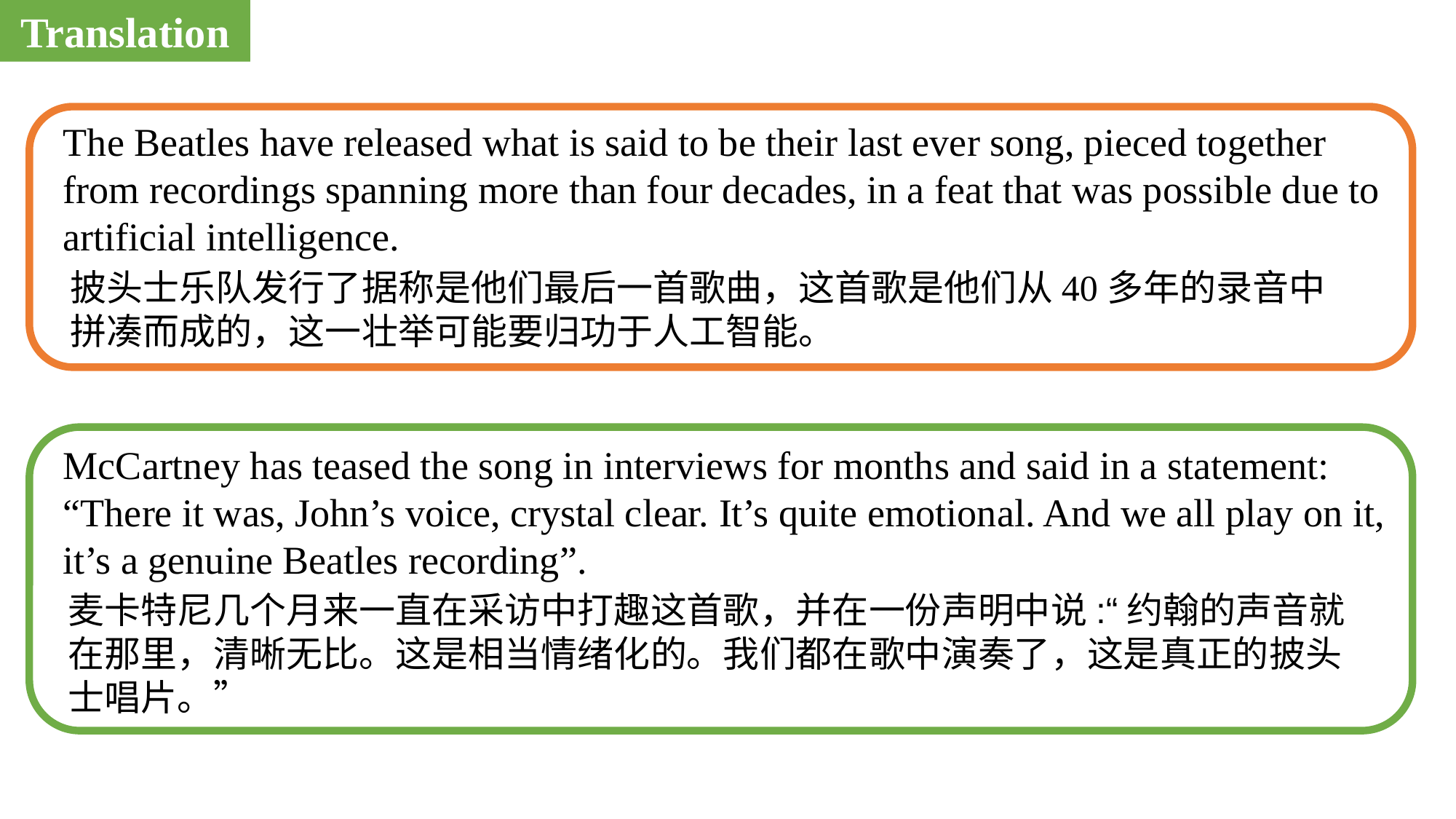

Translation

The Beatles have released what is said to be their last ever song, pieced together from recordings spanning more than four decades, in a feat that was possible due to artificial intelligence.
披头士乐队发行了据称是他们最后一首歌曲，这首歌是他们从40多年的录音中拼凑而成的，这一壮举可能要归功于人工智能。

McCartney has teased the song in interviews for months and said in a statement: “There it was, John’s voice, crystal clear. It’s quite emotional. And we all play on it, it’s a genuine Beatles recording”.
麦卡特尼几个月来一直在采访中打趣这首歌，并在一份声明中说:“约翰的声音就在那里，清晰无比。这是相当情绪化的。我们都在歌中演奏了，这是真正的披头士唱片。”